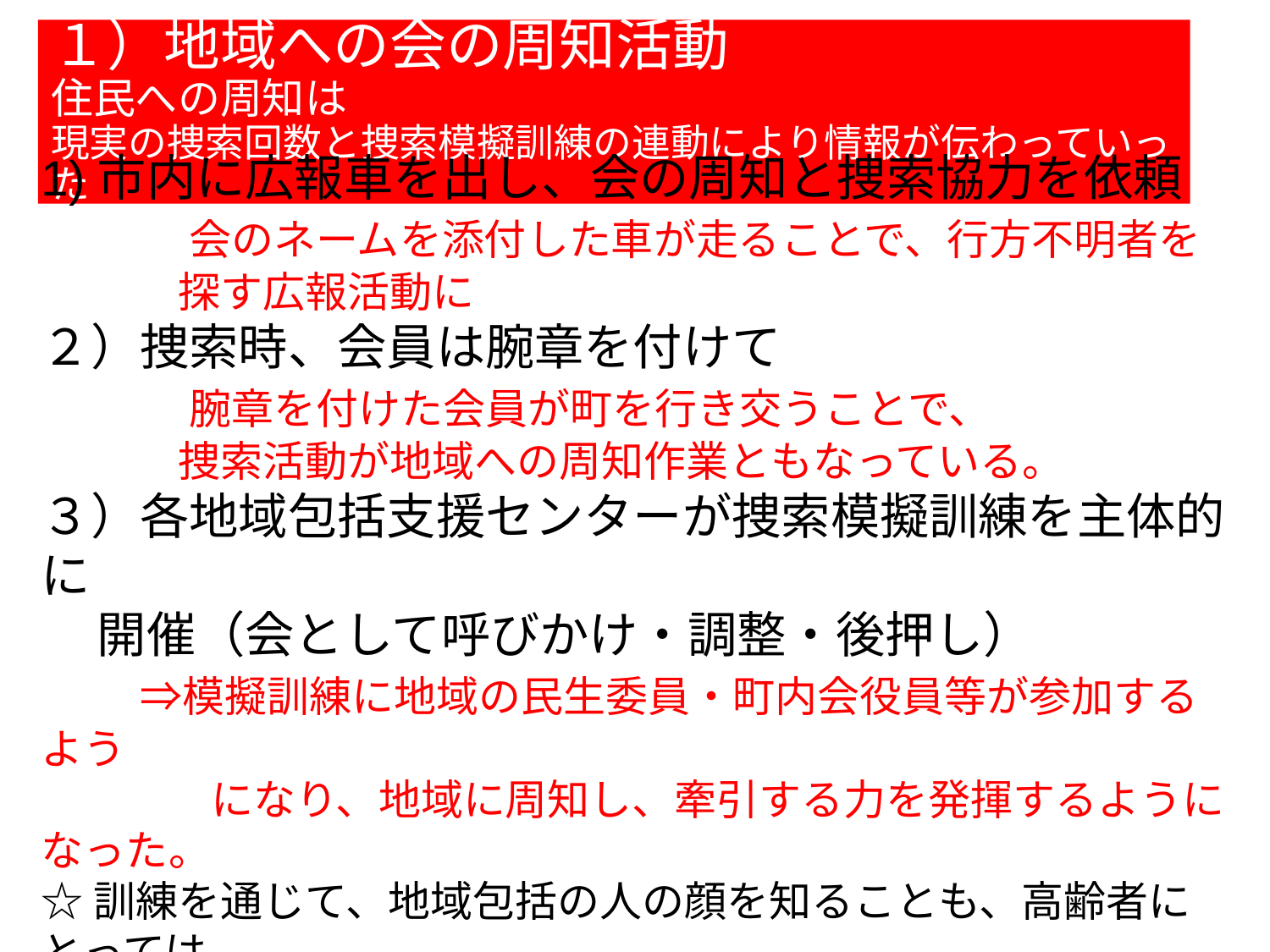

# １）地域への会の周知活動 住民への周知は 現実の捜索回数と捜索模擬訓練の連動により情報が伝わっていった
1)市内に広報車を出し、会の周知と捜索協力を依頼
　　　会のネームを添付した車が走ることで、行方不明者を
　　　 探す広報活動に
２）捜索時、会員は腕章を付けて
　　　腕章を付けた会員が町を行き交うことで、
　　　 捜索活動が地域への周知作業ともなっている。
３）各地域包括支援センターが捜索模擬訓練を主体的に
    開催（会として呼びかけ・調整・後押し）
　　⇒模擬訓練に地域の民生委員・町内会役員等が参加するよう
　　　　になり、地域に周知し、牽引する力を発揮するようになった。
☆訓練を通じて、地域包括の人の顔を知ることも、高齢者にとっては、
　心強さと直結のようだ。